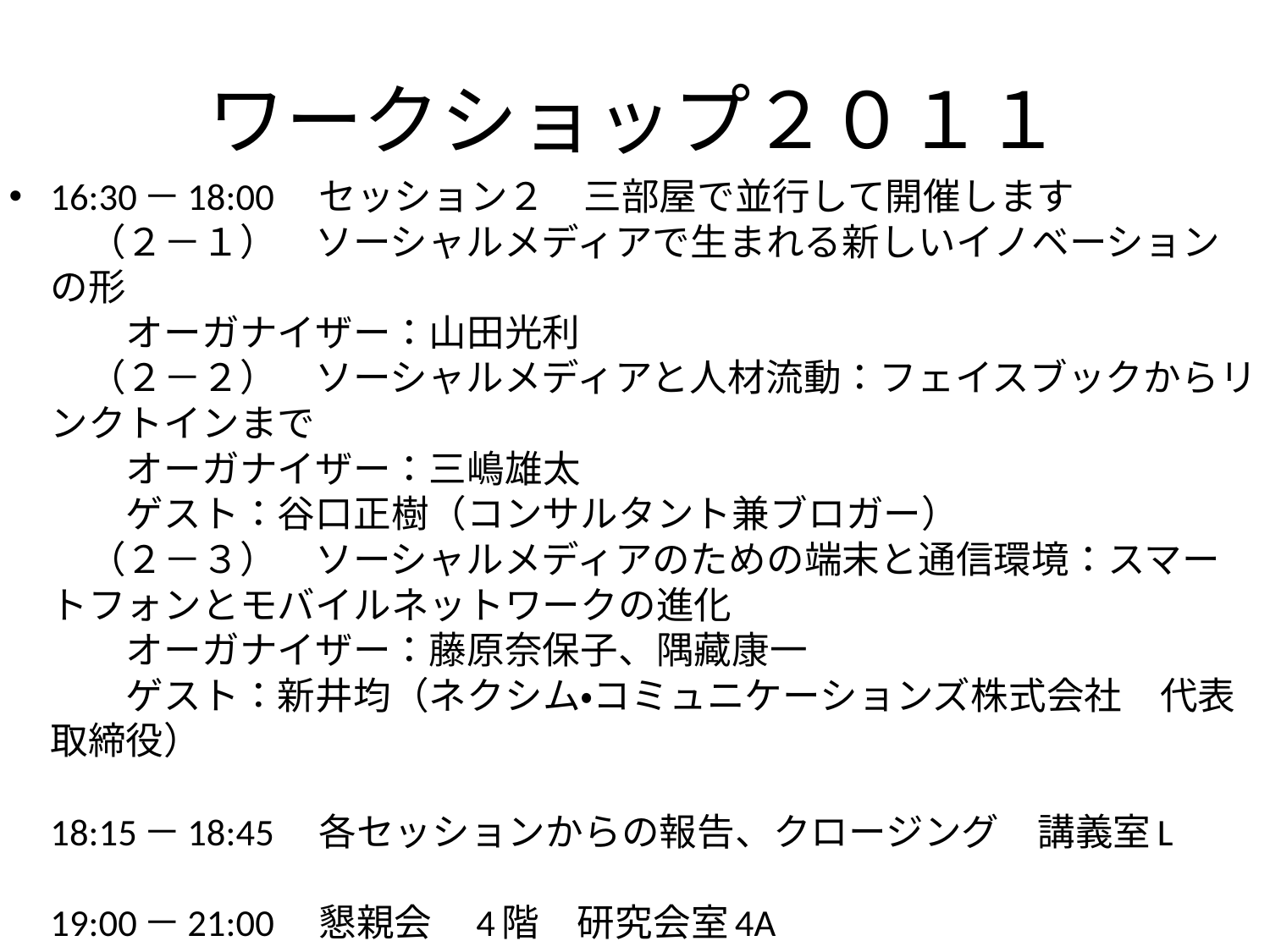

# ワークショップ２０１１
16:30－18:00　セッション２　三部屋で並行して開催します
　（２－１）　ソーシャルメディアで生まれる新しいイノベーションの形
　　オーガナイザー：山田光利
　（２－２）　ソーシャルメディアと人材流動：フェイスブックからリンクトインまで
　　オーガナイザー：三嶋雄太
　　ゲスト：谷口正樹（コンサルタント兼ブロガー）
　（２－３）　ソーシャルメディアのための端末と通信環境：スマートフォンとモバイルネットワークの進化
　　オーガナイザー：藤原奈保子、隅藏康一
　　ゲスト：新井均（ネクシム・コミュニケーションズ株式会社　代表取締役）
18:15－18:45　各セッションからの報告、クロージング　講義室L
19:00－21:00　懇親会　4階　研究会室4A